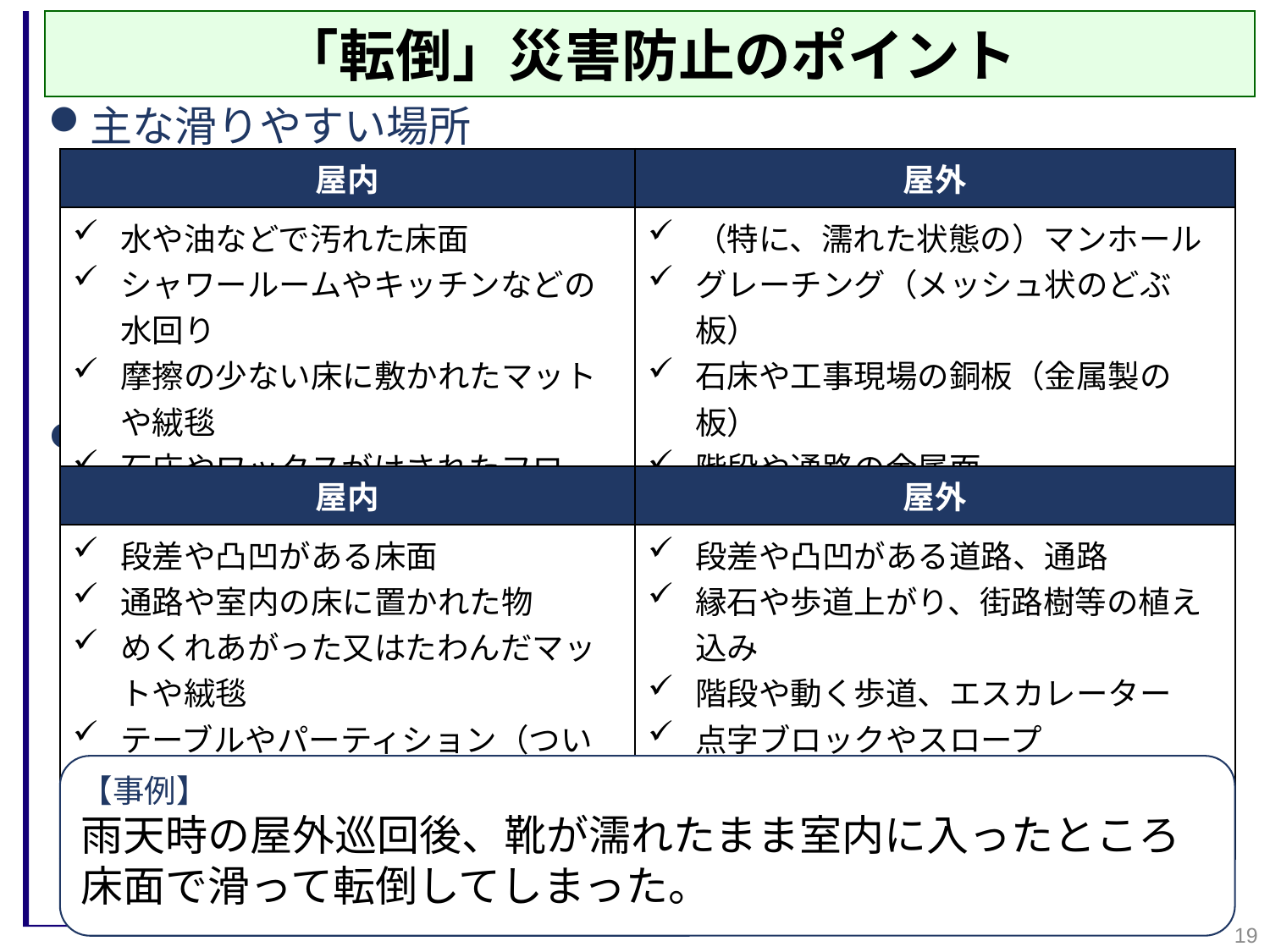

「転倒」災害防止のポイント
主な滑りやすい場所

主なつまずきやすい場所
| 屋内 | 屋外 |
| --- | --- |
| 水や油などで汚れた床面 シャワールームやキッチンなどの水回り 摩擦の少ない床に敷かれたマットや絨毯 石床やワックスがけされたフローリング | （特に、濡れた状態の）マンホール グレーチング（メッシュ状のどぶ板） 石床や工事現場の銅板（金属製の板） 階段や通路の金属面 凍結路面 |
| 屋内 | 屋外 |
| --- | --- |
| 段差や凸凹がある床面 通路や室内の床に置かれた物 めくれあがった又はたわんだマットや絨毯 テーブルやパーティション（つい立）の脚 無造作に置かれたコード類 | 段差や凸凹がある道路、通路 縁石や歩道上がり、街路樹等の植え込み 階段や動く歩道、エスカレーター 点字ブロックやスロープ |
【事例】
雨天時の屋外巡回後、靴が濡れたまま室内に入ったところ床面で滑って転倒してしまった。
19